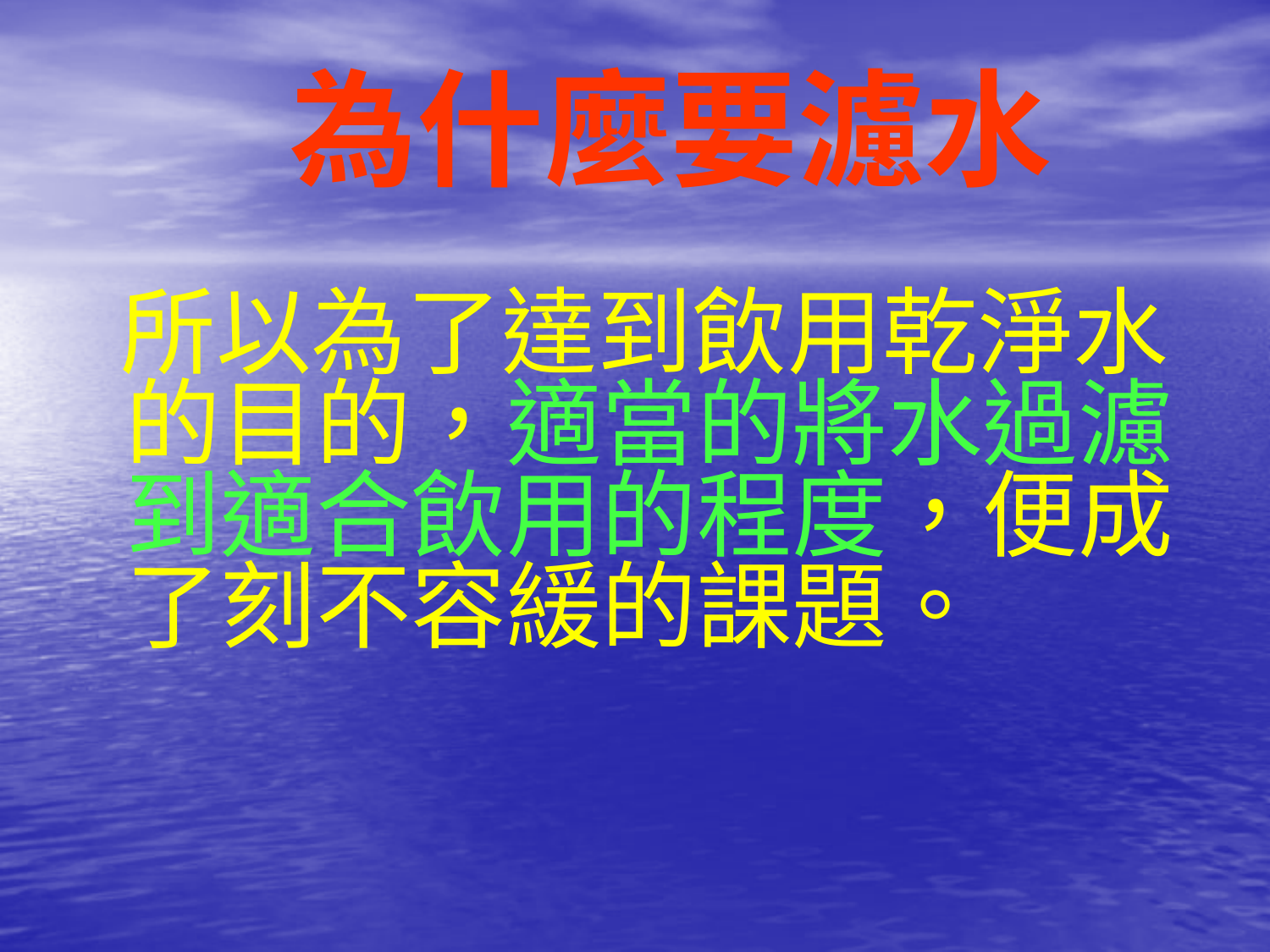

# 為什麼要濾水
    所以為了達到飲用乾淨水的目的，適當的將水過濾到適合飲用的程度，便成了刻不容緩的課題。